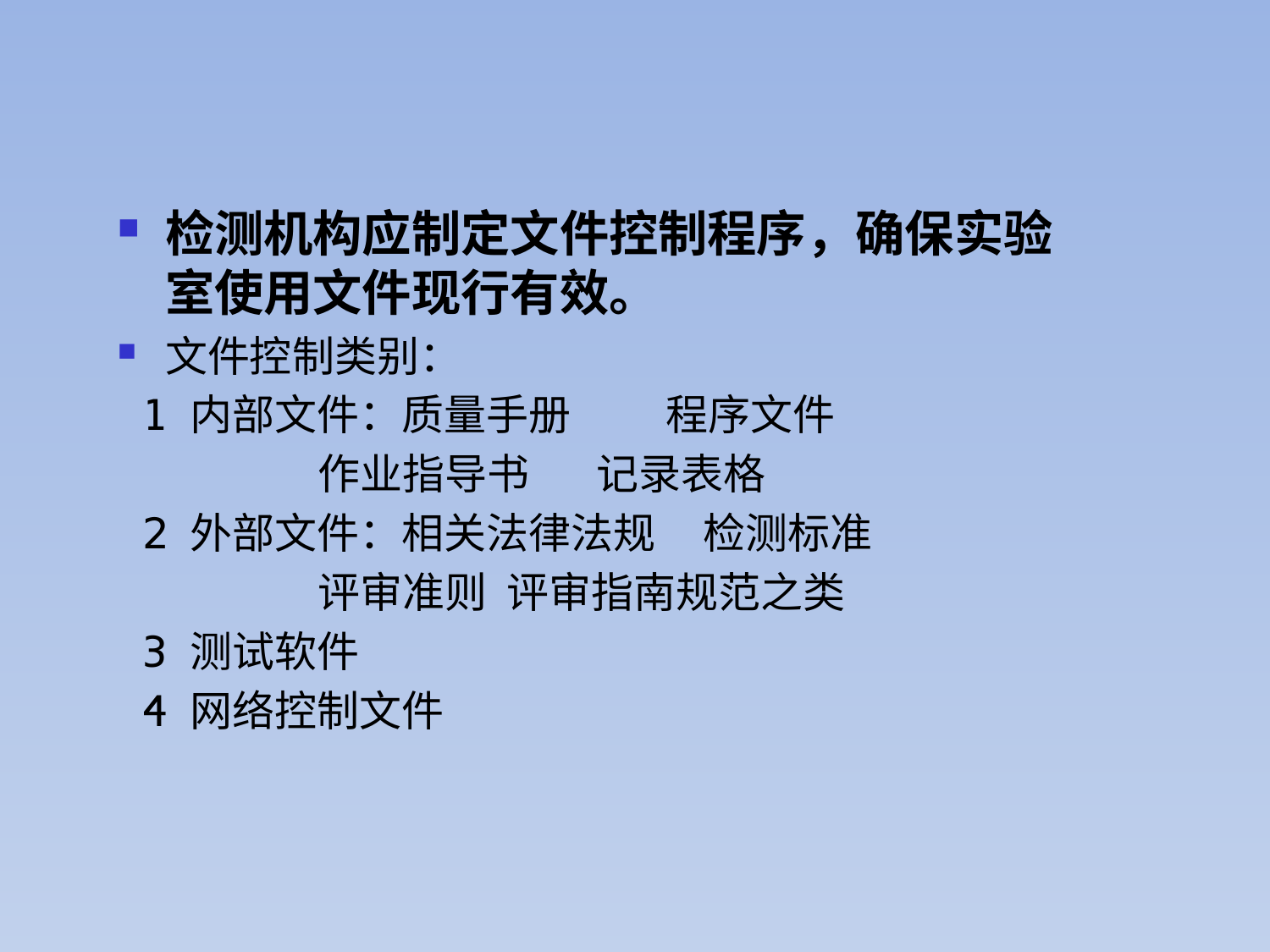

检测机构应制定文件控制程序，确保实验室使用文件现行有效。
文件控制类别：
  1 内部文件：质量手册          程序文件
                    作业指导书       记录表格
  2 外部文件：相关法律法规     检测标准
                    评审准则  评审指南规范之类
  3 测试软件
  4 网络控制文件